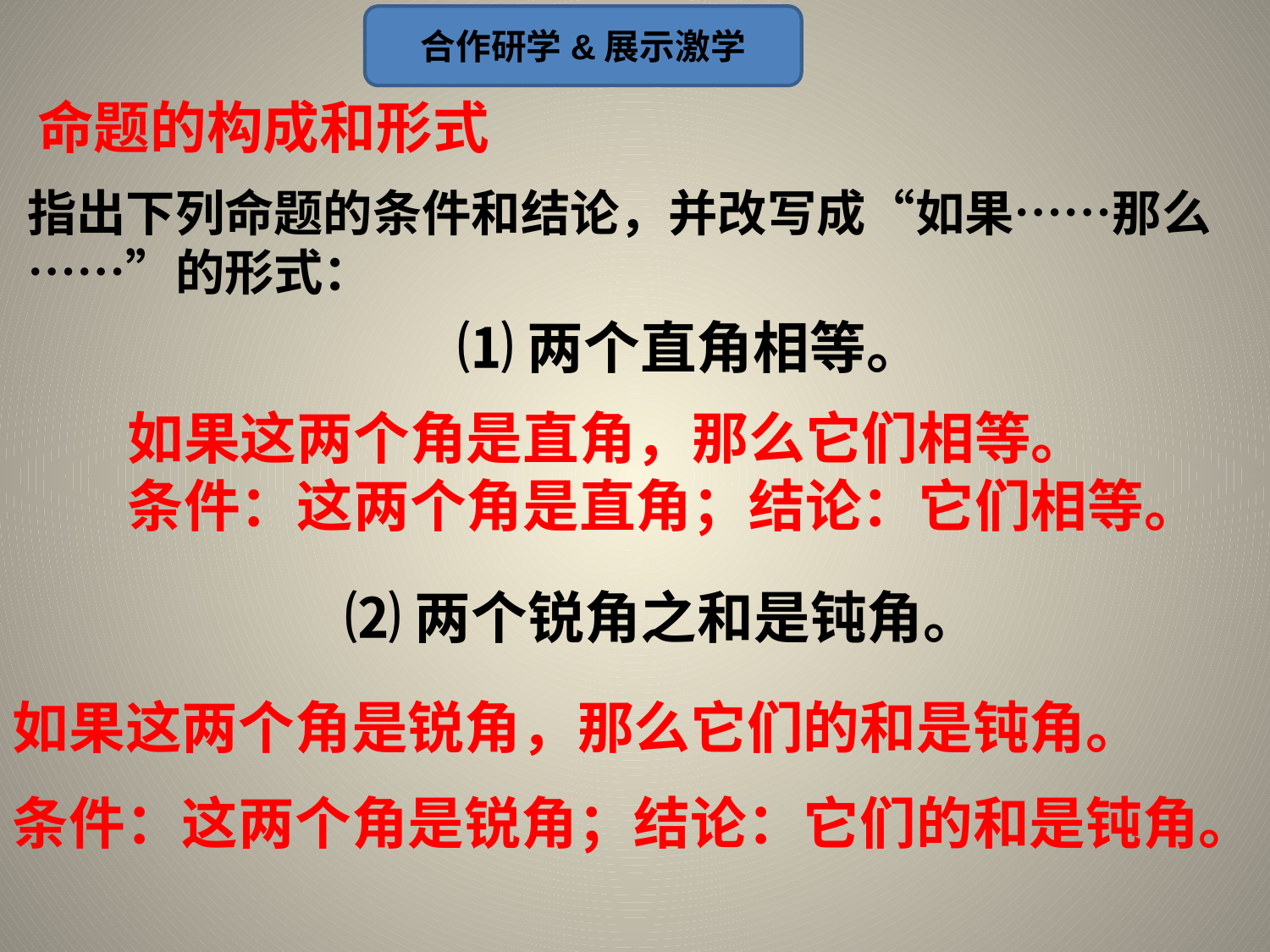

合作研学&展示激学
命题的构成和形式
指出下列命题的条件和结论，并改写成“如果……那么……”的形式：
⑴两个直角相等。
如果这两个角是直角，那么它们相等。
条件：这两个角是直角；结论：它们相等。
⑵两个锐角之和是钝角。
如果这两个角是锐角，那么它们的和是钝角。
条件：这两个角是锐角；结论：它们的和是钝角。